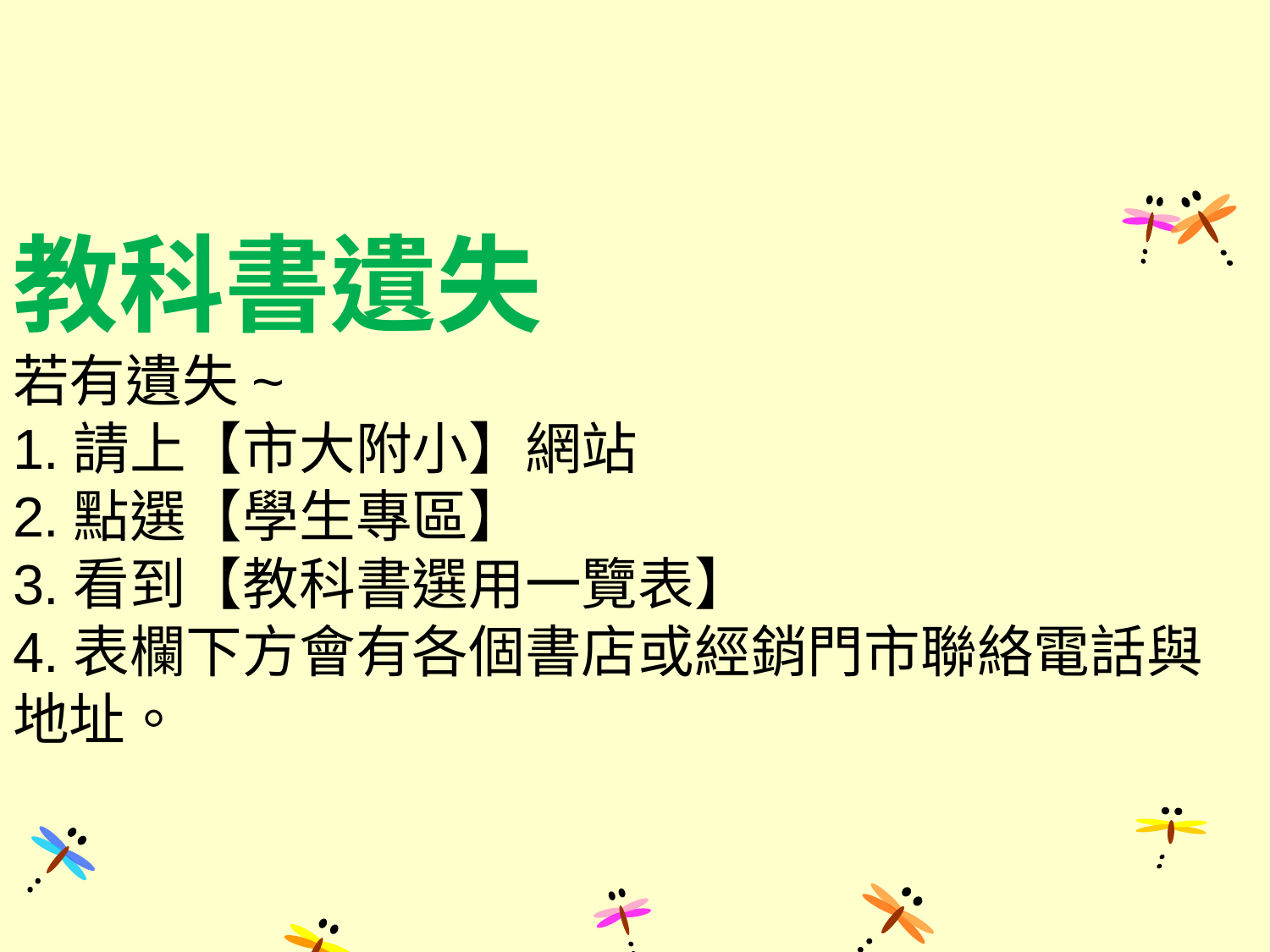

# 教科書遺失 若有遺失~ 1.請上【市大附小】網站 2.點選【學生專區】 3.看到【教科書選用一覽表】 4.表欄下方會有各個書店或經銷門市聯絡電話與地址。